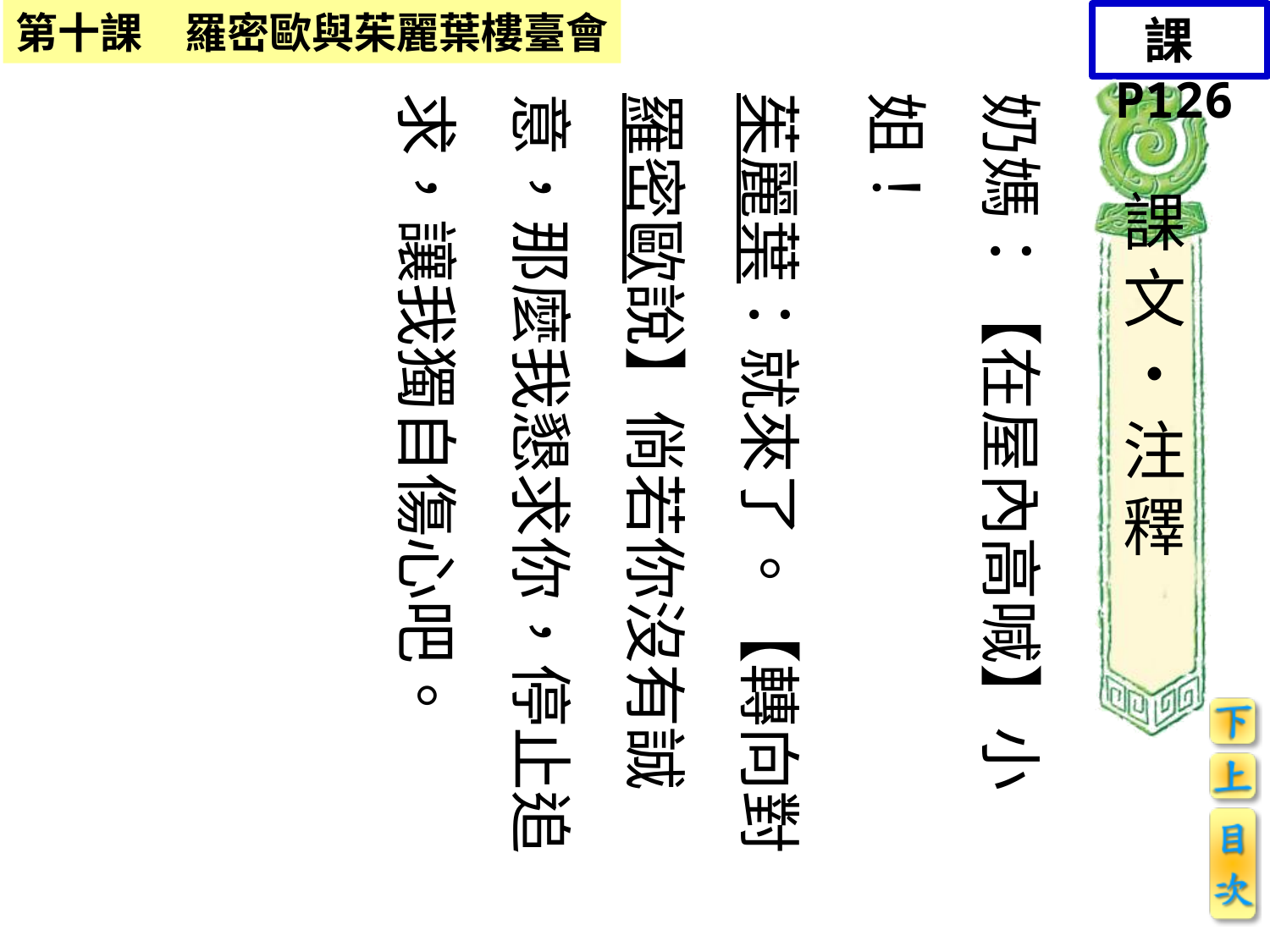

課P126
奶媽：【在屋內高喊】小姐！
茱麗葉：就來了。【轉向對羅密歐說】倘若你沒有誠意，那麼我懇求你，停止追求，讓我獨自傷心吧。
課文‧注釋